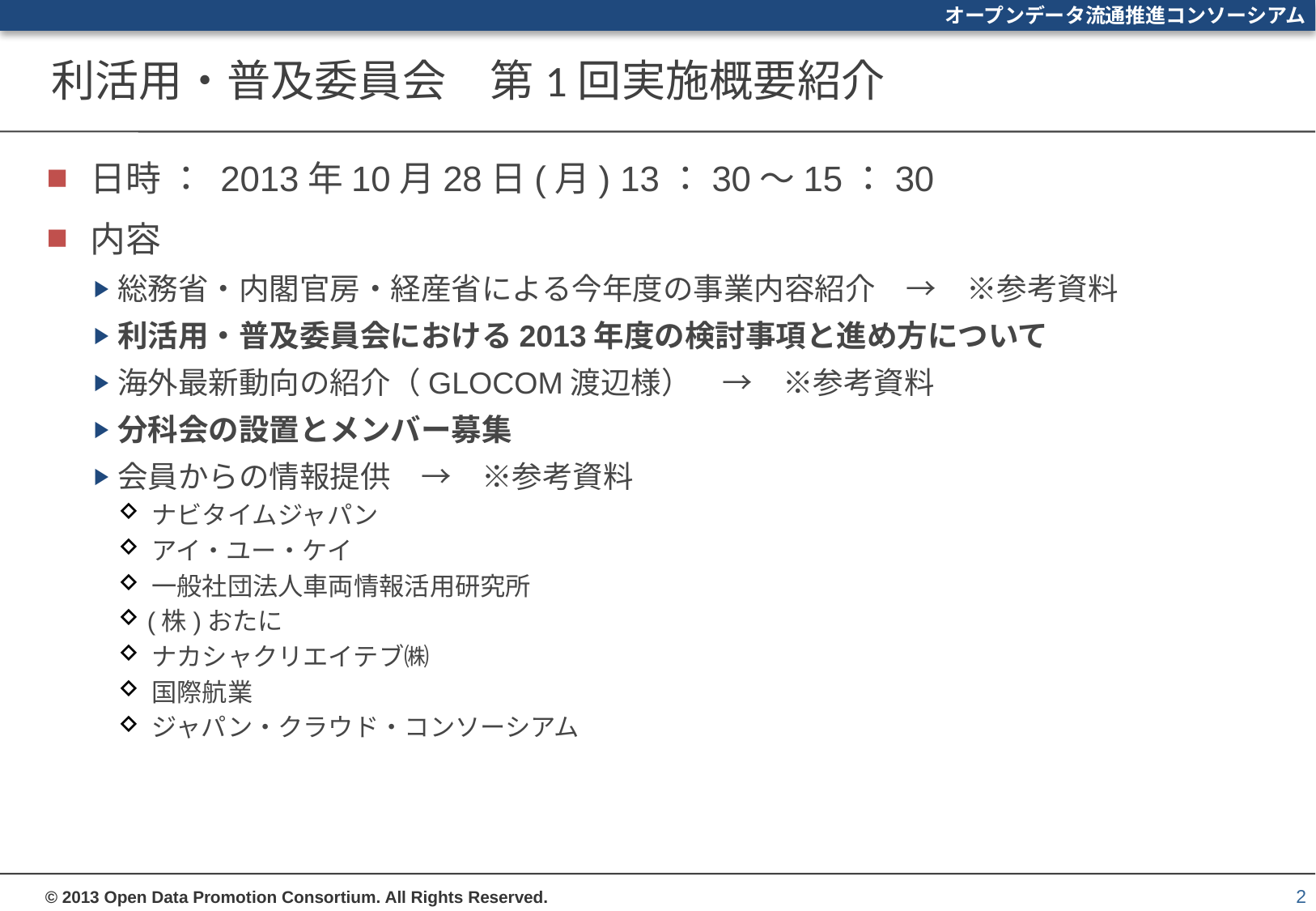

# 利活用・普及委員会　第1回実施概要紹介
日時 ： 2013年10月28日(月) 13：30～15：30
内容
総務省・内閣官房・経産省による今年度の事業内容紹介　→　※参考資料
利活用・普及委員会における2013年度の検討事項と進め方について
海外最新動向の紹介（GLOCOM渡辺様）　→　※参考資料
分科会の設置とメンバー募集
会員からの情報提供　→　※参考資料
 ナビタイムジャパン
 アイ・ユー・ケイ
 一般社団法人車両情報活用研究所
 (株)おたに
 ナカシャクリエイテブ㈱
 国際航業
 ジャパン・クラウド・コンソーシアム
2